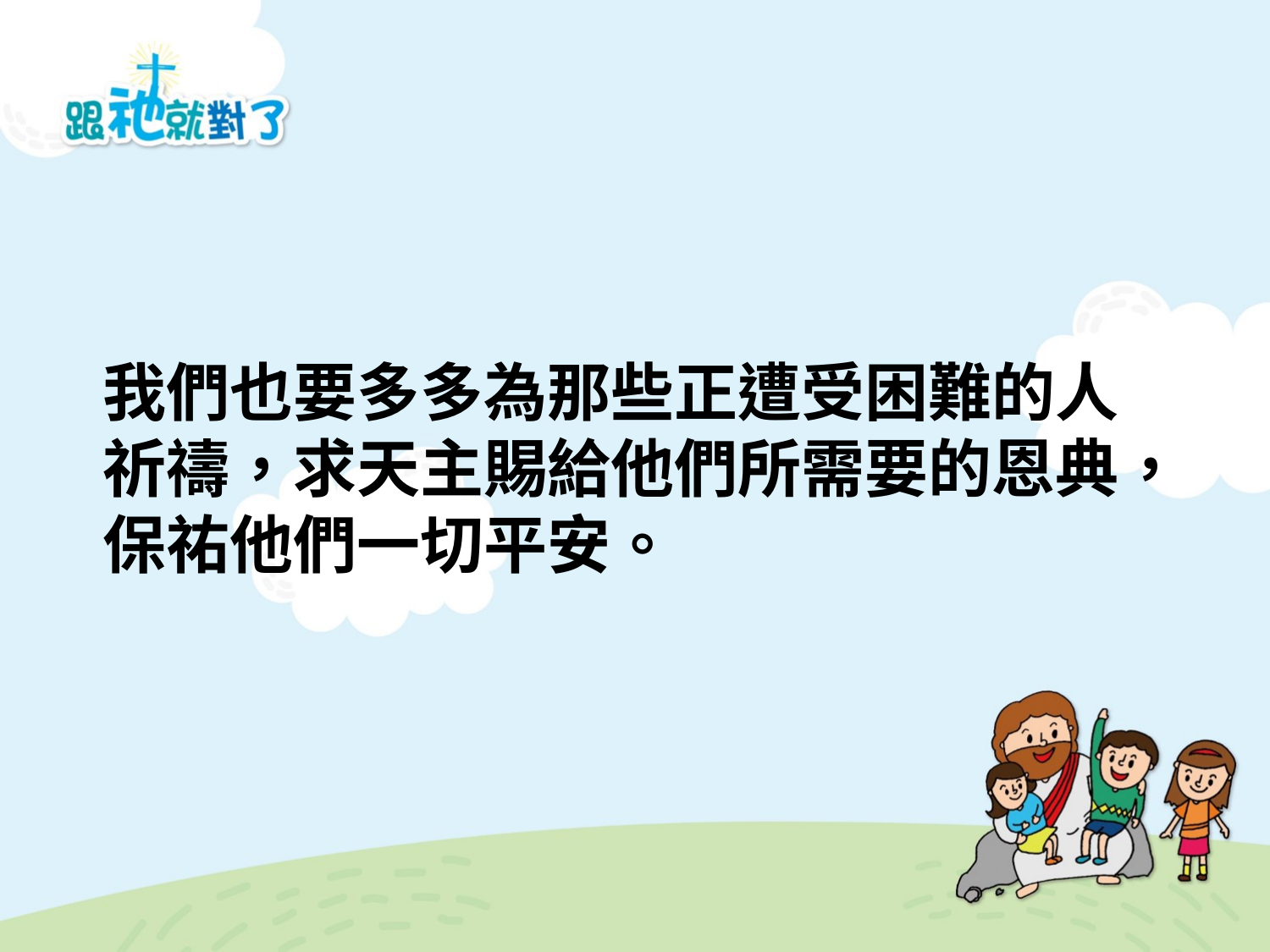

我們也要多多為那些正遭受困難的人祈禱，求天主賜給他們所需要的恩典，保祐他們一切平安。